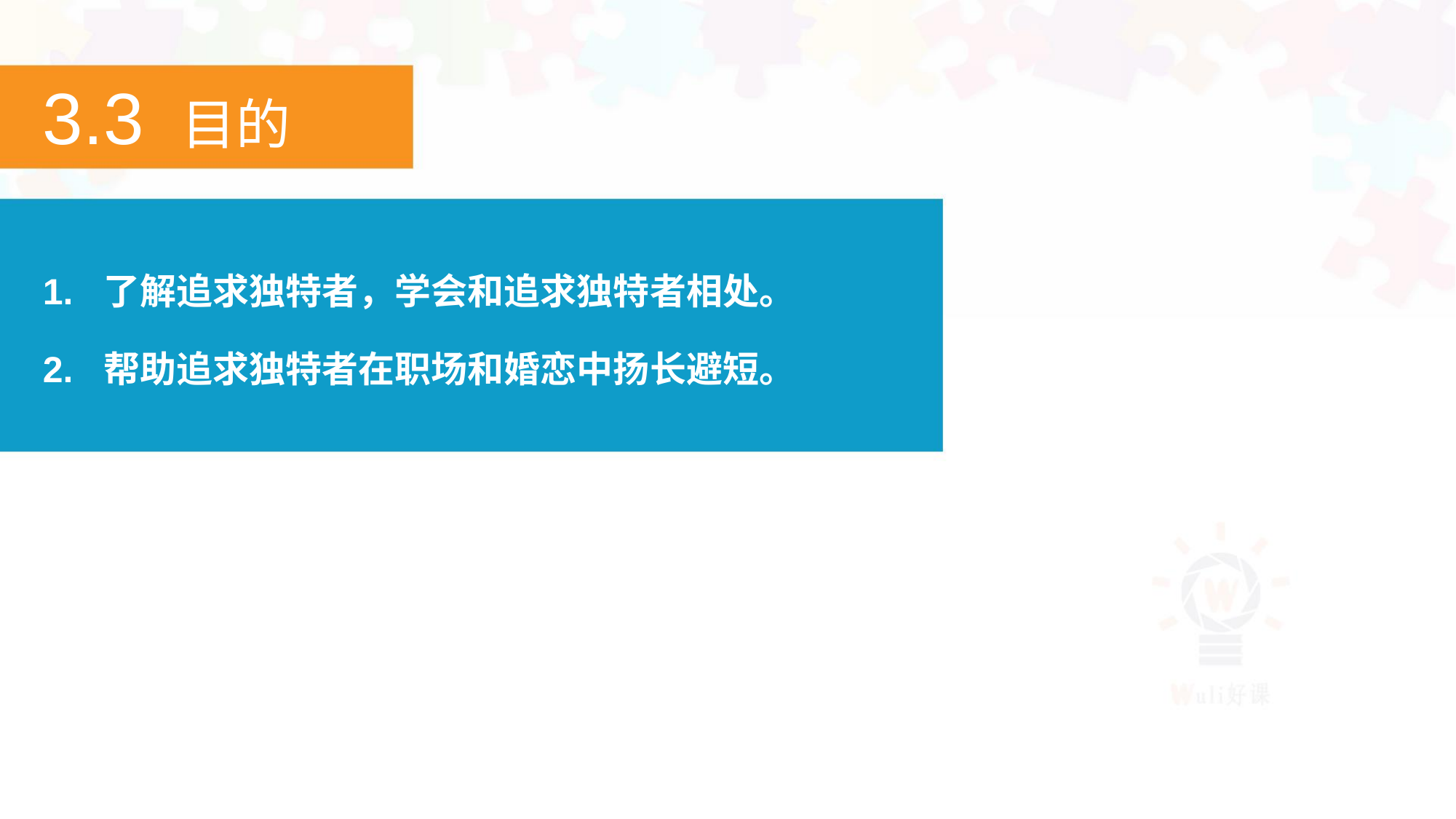

3.3 目的
1. 了解追求独特者，学会和追求独特者相处。
2. 帮助追求独特者在职场和婚恋中扬长避短。